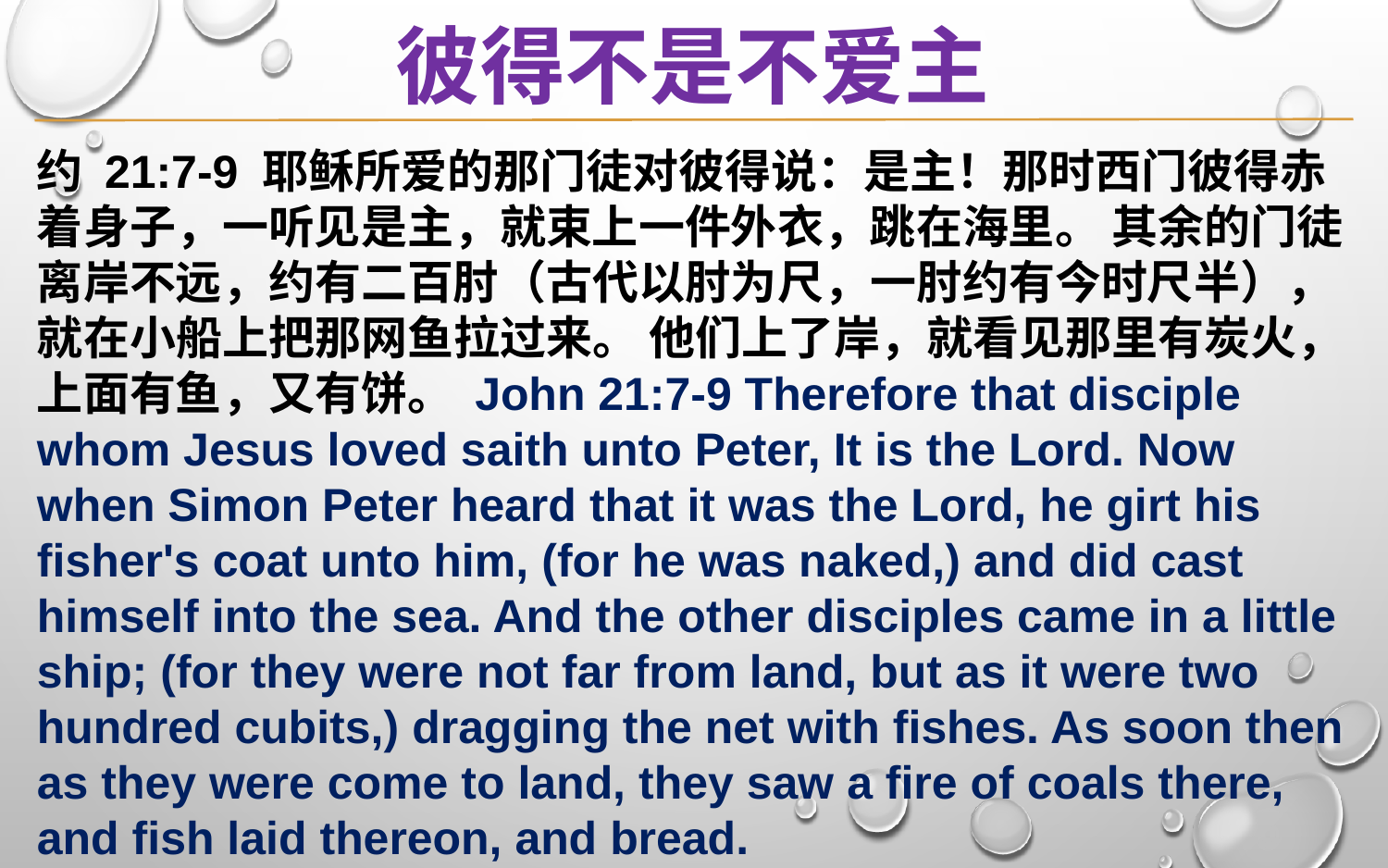

彼得不是不爱主
约 21:7-9 耶稣所爱的那门徒对彼得说：是主！那时西门彼得赤着身子，一听见是主，就束上一件外衣，跳在海里。 其余的门徒离岸不远，约有二百肘（古代以肘为尺，一肘约有今时尺半），就在小船上把那网鱼拉过来。 他们上了岸，就看见那里有炭火，上面有鱼，又有饼。 John 21:7-9 Therefore that disciple whom Jesus loved saith unto Peter, It is the Lord. Now when Simon Peter heard that it was the Lord, he girt his fisher's coat unto him, (for he was naked,) and did cast himself into the sea. And the other disciples came in a little ship; (for they were not far from land, but as it were two hundred cubits,) dragging the net with fishes. As soon then as they were come to land, they saw a fire of coals there, and fish laid thereon, and bread.